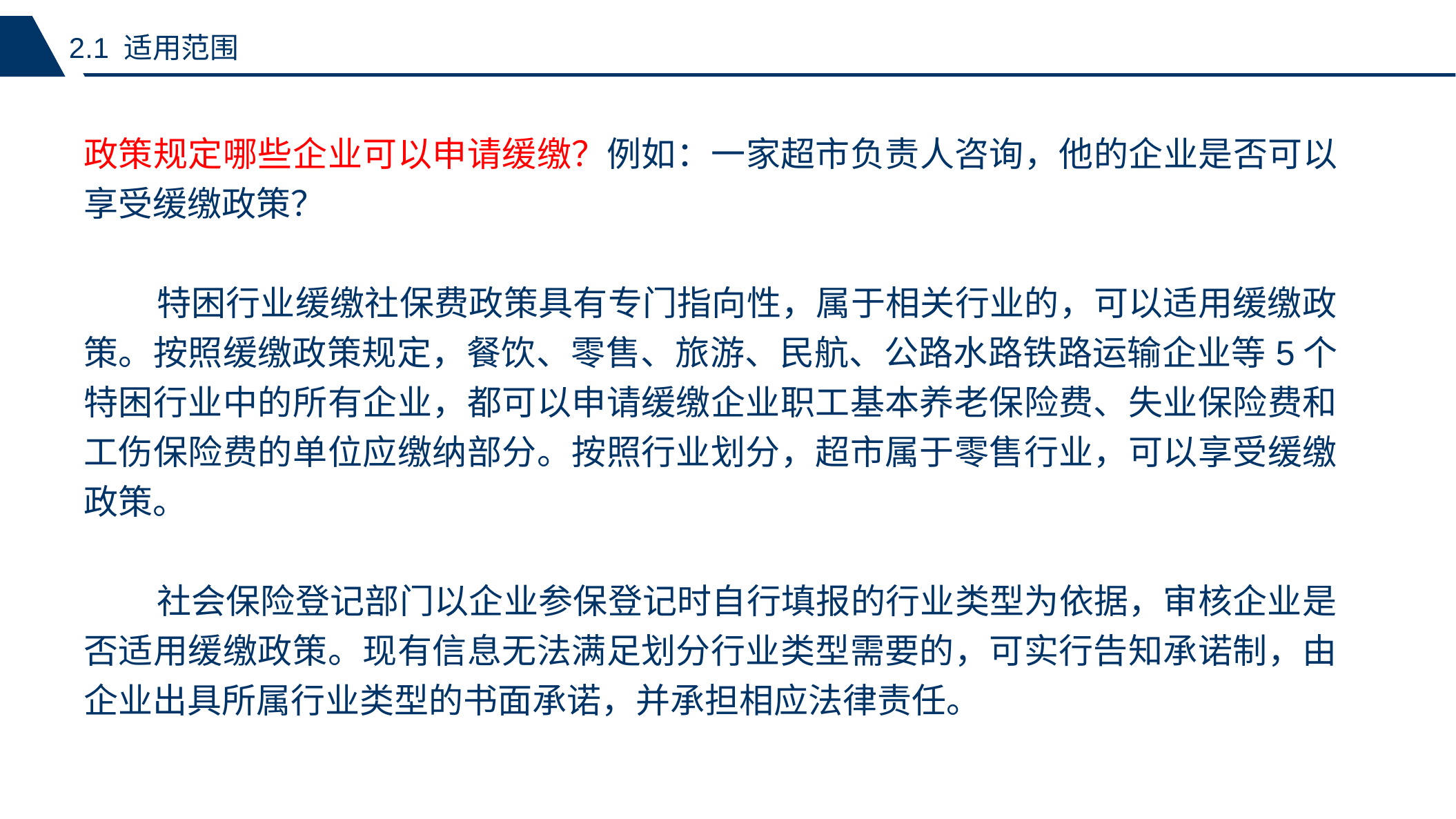

2.1 适用范围

政策规定哪些企业可以申请缓缴？例如：一家超市负责人咨询，他的企业是否可以享受缓缴政策？

        特困行业缓缴社保费政策具有专门指向性，属于相关行业的，可以适用缓缴政策。按照缓缴政策规定，餐饮、零售、旅游、民航、公路水路铁路运输企业等5个特困行业中的所有企业，都可以申请缓缴企业职工基本养老保险费、失业保险费和工伤保险费的单位应缴纳部分。按照行业划分，超市属于零售行业，可以享受缓缴政策。

        社会保险登记部门以企业参保登记时自行填报的行业类型为依据，审核企业是否适用缓缴政策。现有信息无法满足划分行业类型需要的，可实行告知承诺制，由企业出具所属行业类型的书面承诺，并承担相应法律责任。